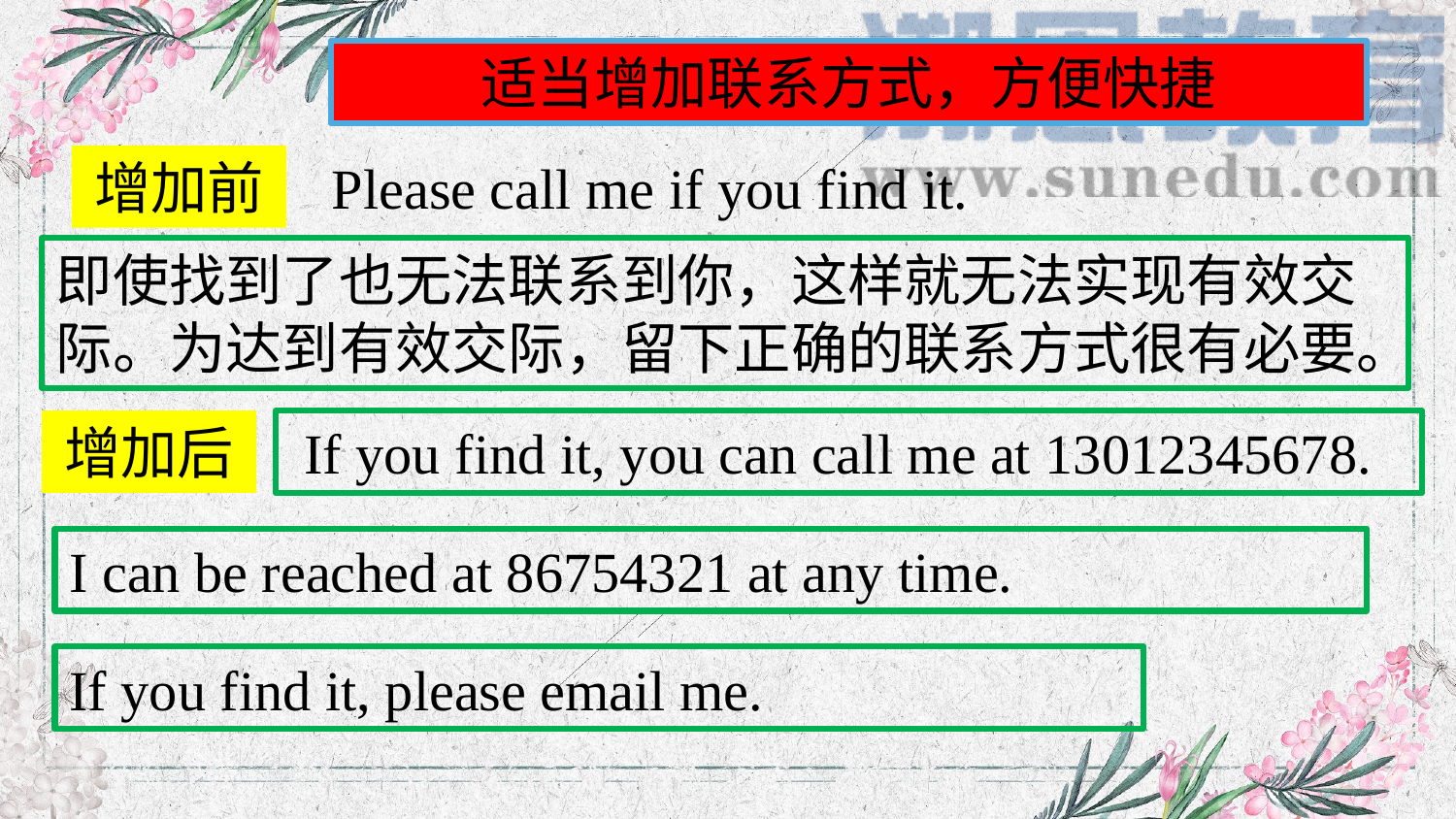

适当增加联系方式，方便快捷
增加前
Please call me if you find it.
即使找到了也无法联系到你，这样就无法实现有效交际。为达到有效交际，留下正确的联系方式很有必要。
增加后
 If you find it, you can call me at 13012345678.
I can be reached at 86754321 at any time.
If you find it, please email me.